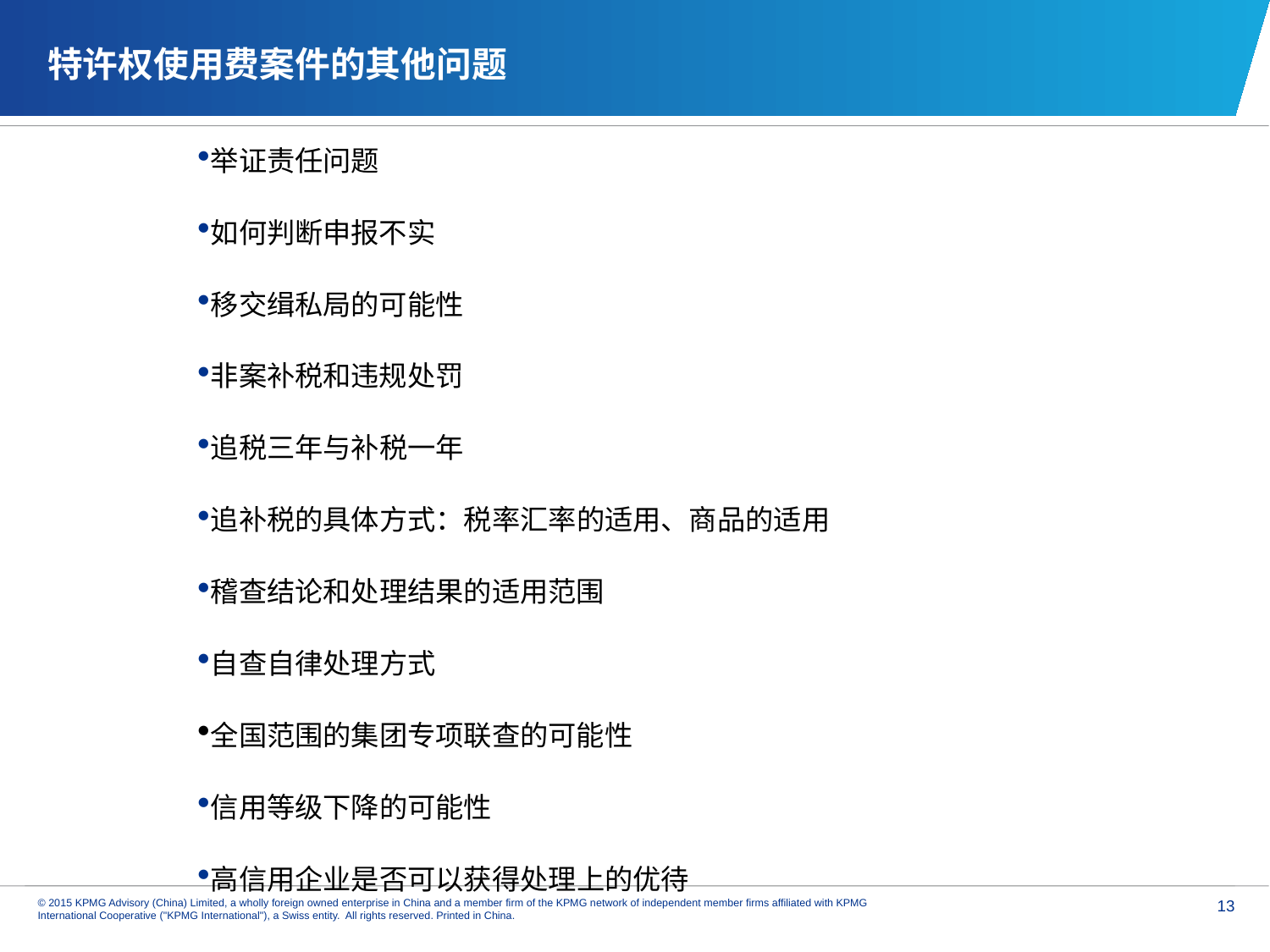

特许权使用费案件的其他问题
举证责任问题
如何判断申报不实
移交缉私局的可能性
非案补税和违规处罚
追税三年与补税一年
追补税的具体方式：税率汇率的适用、商品的适用
稽查结论和处理结果的适用范围
自查自律处理方式
全国范围的集团专项联查的可能性
信用等级下降的可能性
高信用企业是否可以获得处理上的优待